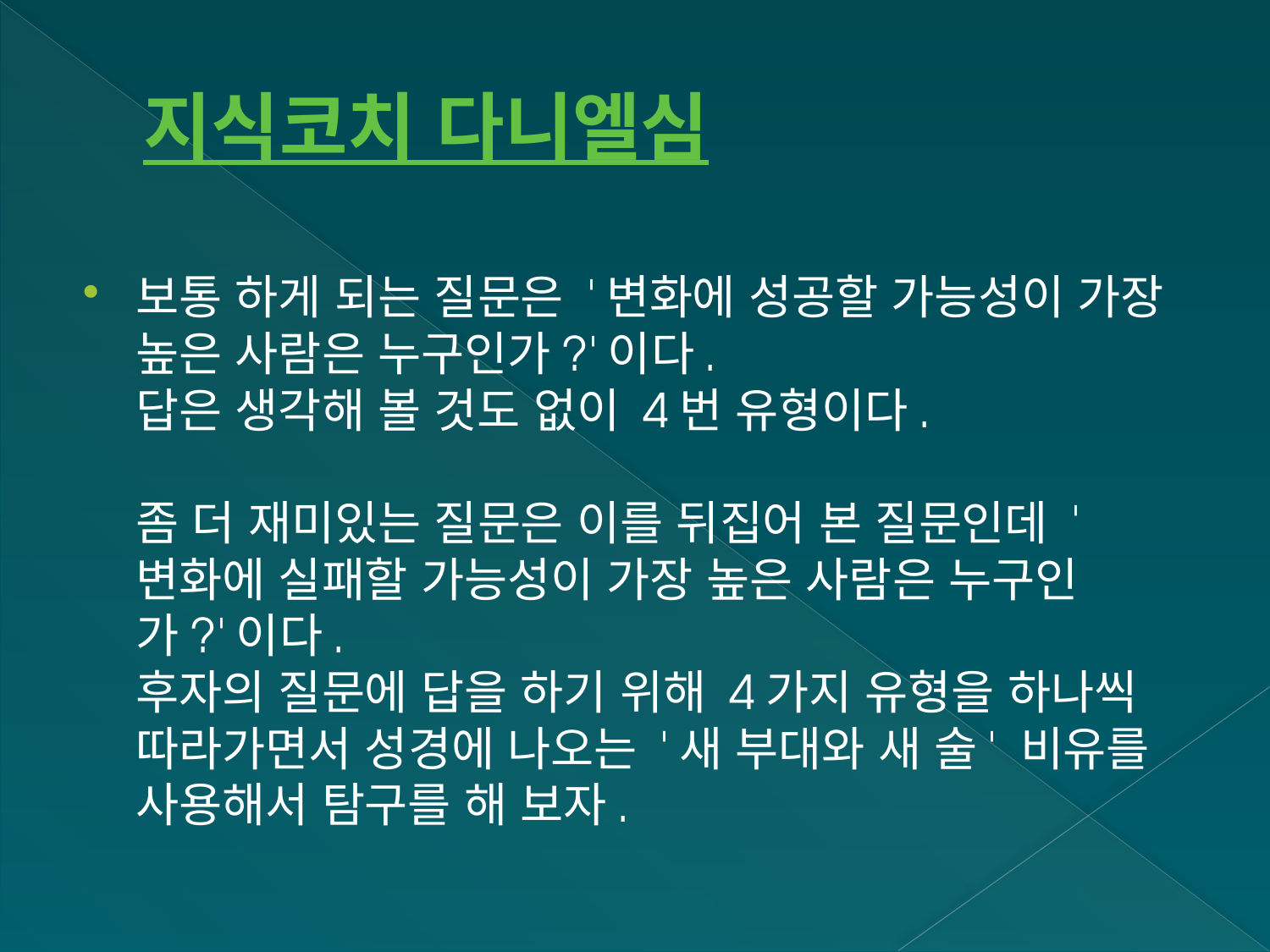

# 지식코치 다니엘심
보통 하게 되는 질문은 '변화에 성공할 가능성이 가장 높은 사람은 누구인가?'이다.
답은 생각해 볼 것도 없이 4번 유형이다.
좀 더 재미있는 질문은 이를 뒤집어 본 질문인데 '변화에 실패할 가능성이 가장 높은 사람은 누구인가?'이다.
후자의 질문에 답을 하기 위해 4가지 유형을 하나씩 따라가면서 성경에 나오는 '새 부대와 새 술' 비유를 사용해서 탐구를 해 보자.